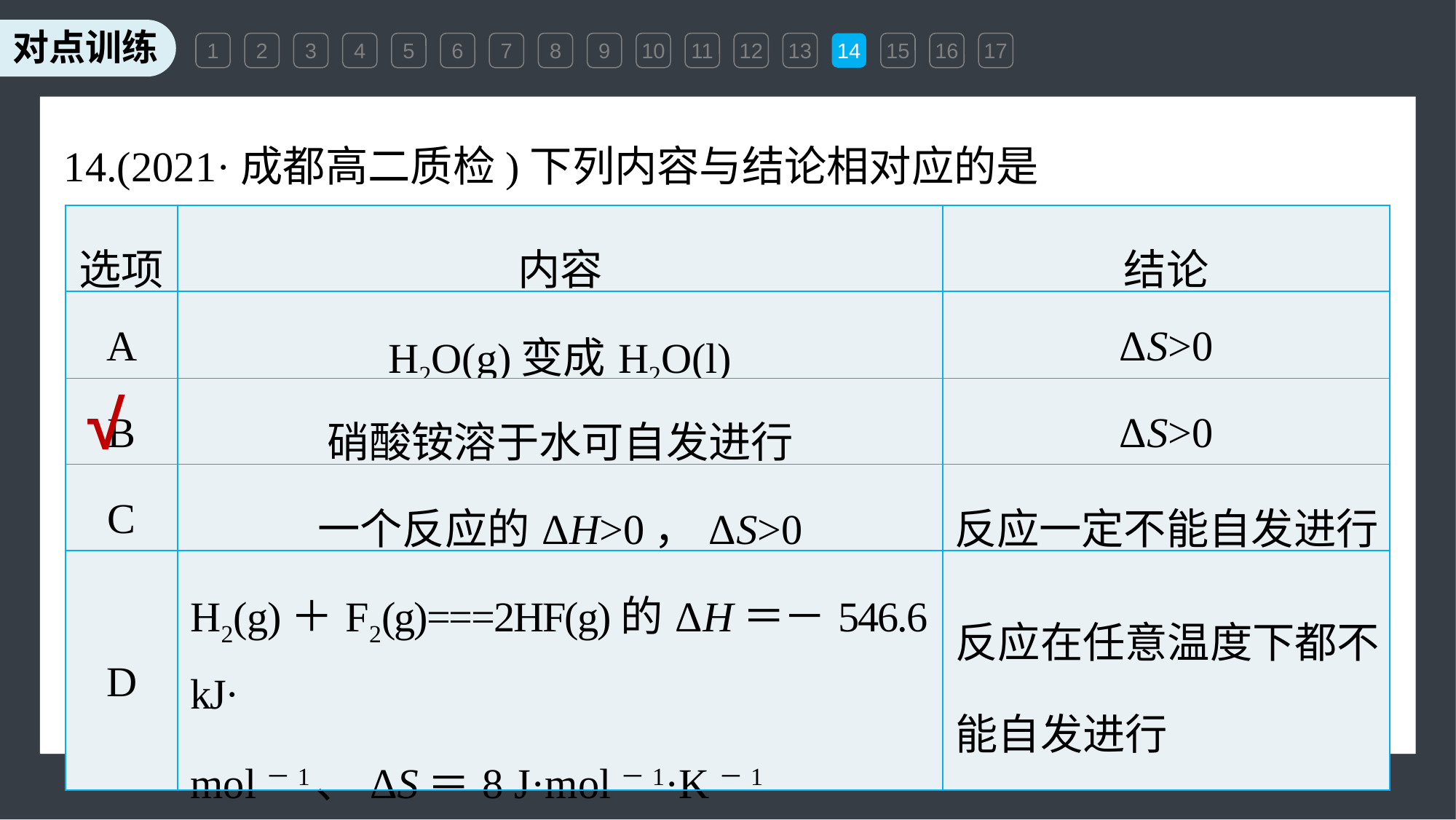

1
2
3
4
5
6
7
8
9
10
11
12
13
14
15
16
17
14.(2021·成都高二质检)下列内容与结论相对应的是
| 选项 | 内容 | 结论 |
| --- | --- | --- |
| A | H2O(g)变成H2O(l) | ΔS>0 |
| B | 硝酸铵溶于水可自发进行 | ΔS>0 |
| C | 一个反应的ΔH>0，ΔS>0 | 反应一定不能自发进行 |
| D | H2(g)＋F2(g)===2HF(g)的ΔH＝－546.6 kJ· mol－1、ΔS＝8 J·mol－1·K－1 | 反应在任意温度下都不能自发进行 |
√